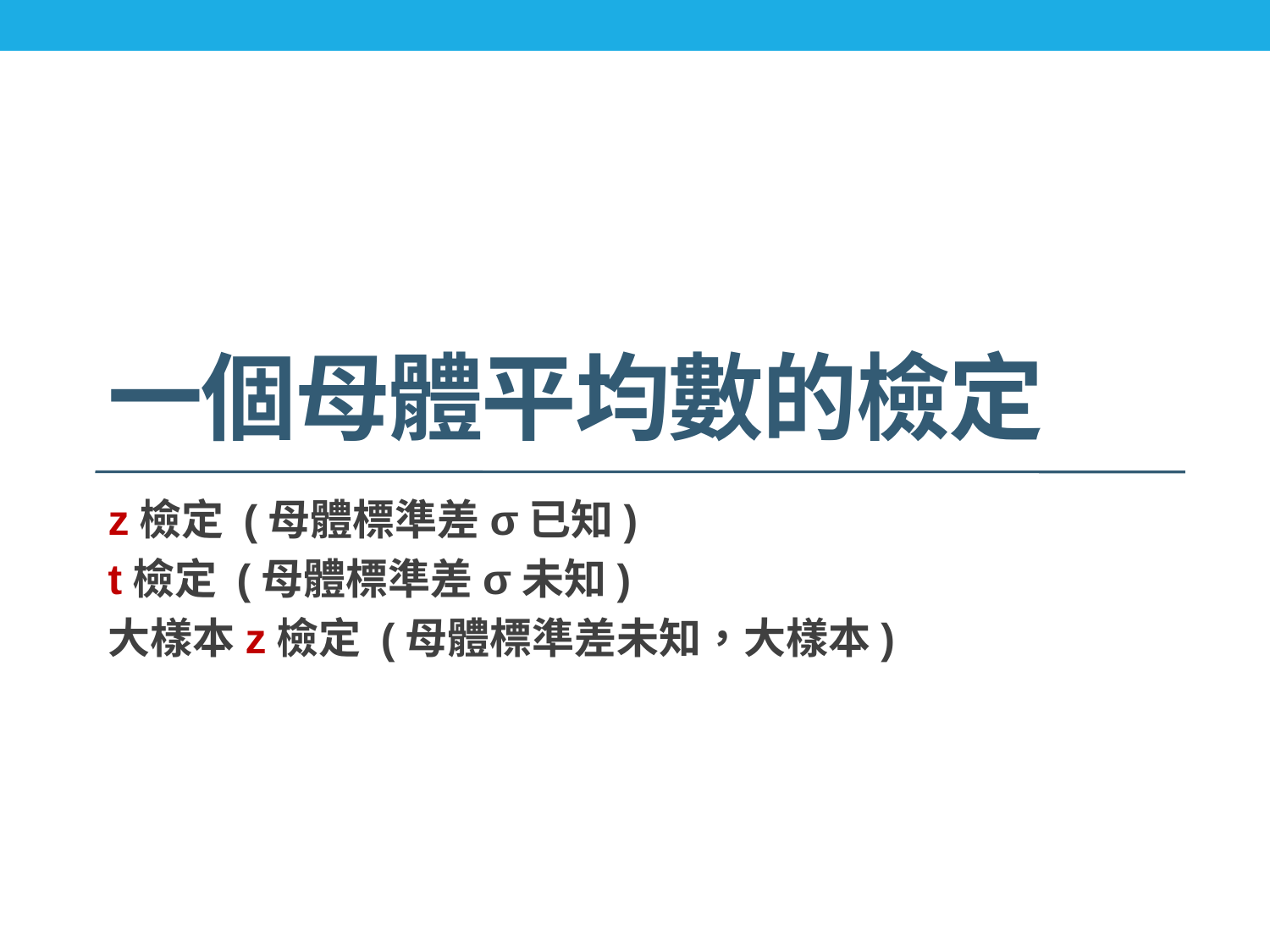

# 一個母體平均數的檢定
z檢定 (母體標準差σ已知)
t檢定 (母體標準差σ未知)
大樣本z檢定 (母體標準差未知，大樣本)